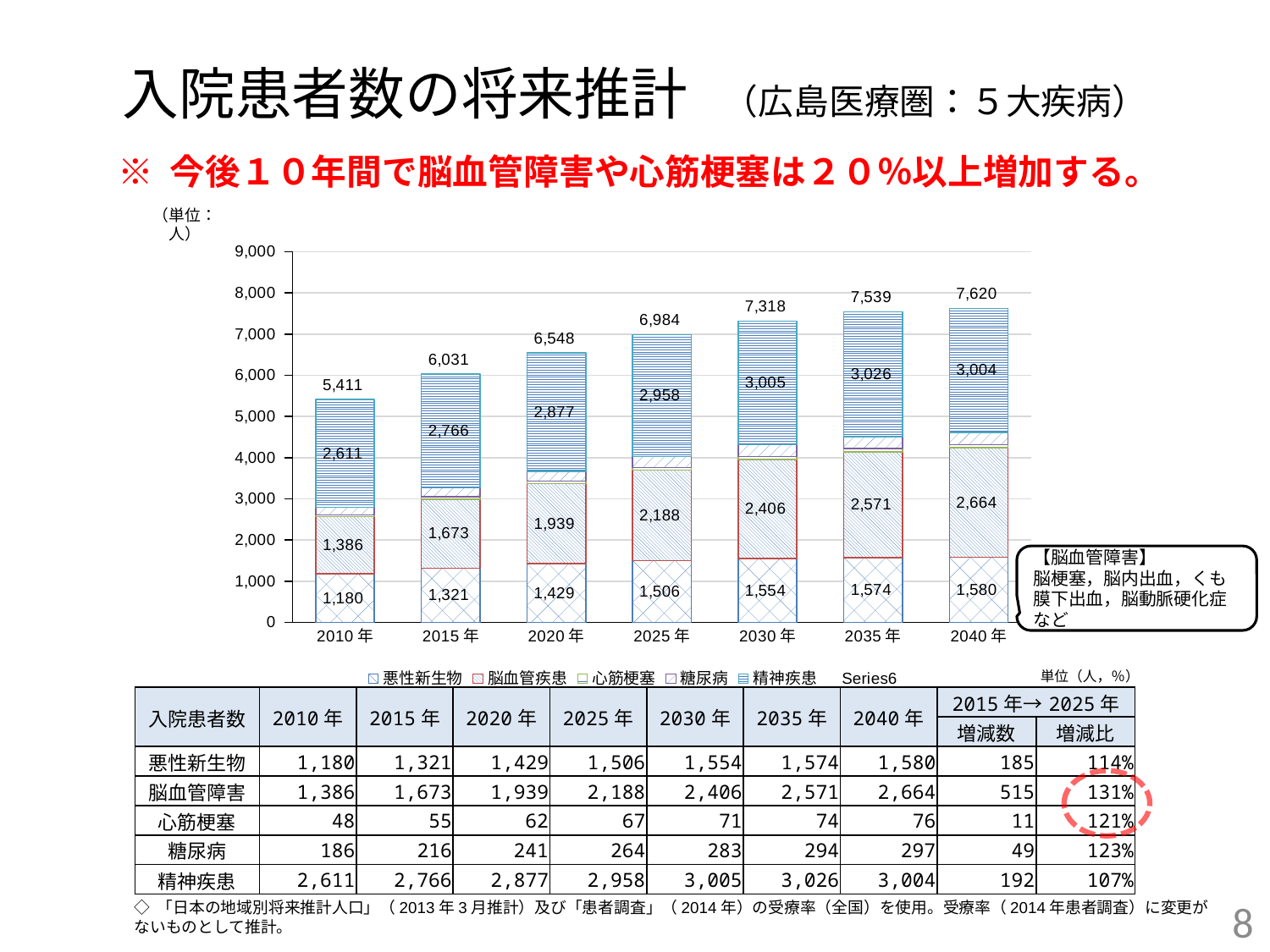

# 入院患者数の将来推計　（広島医療圏：５大疾病）
 ※ 今後１０年間で脳血管障害や心筋梗塞は２０％以上増加する。
（単位：人）

### Chart

| Category | 悪性新生物 | 脳血管疾患 | 心筋梗塞 | 糖尿病 | 精神疾患 |  |
|---|---|---|---|---|---|---|
| 2010年 | 1180.02811 | 1385.68564 | 48.32562 | 186.25468999999998 | 2611.05577 | 5411.34983 |
| 2015年 | 1320.7078500000002 | 1673.01788 | 55.22506 | 215.59323 | 2766.31575 | 6030.859770000001 |
| 2020年 | 1428.84794 | 1938.94696 | 61.627340000000004 | 241.05613 | 2877.05739 | 6547.53576 |
| 2025年 | 1506.07233 | 2188.1369799999998 | 66.72151 | 264.41513000000003 | 2958.47346 | 6983.81941 |
| 2030年 | 1553.5781900000002 | 2405.94762 | 70.95371 | 282.56169 | 3005.42929 | 7318.470499999999 |
| 2035年 | 1573.6022799999998 | 2571.46397 | 74.07932 | 294.24969 | 3025.70961 | 7539.104869999999 |
| 2040年 | 1579.99698 | 2663.5968199999998 | 75.65314000000001 | 297.02061 | 3004.00381 | 7620.27136 |
【脳血管障害】
脳梗塞，脳内出血，くも膜下出血，脳動脈硬化症など
単位（人，％）
| 入院患者数 | 2010年 | 2015年 | 2020年 | 2025年 | 2030年 | 2035年 | 2040年 | 2015年→2025年 |  |
| --- | --- | --- | --- | --- | --- | --- | --- | --- | --- |
|  |  |  |  |  |  |  |  | 増減数 | 増減比 |
| 悪性新生物 | 1,180 | 1,321 | 1,429 | 1,506 | 1,554 | 1,574 | 1,580 | 185 | 114% |
| 脳血管障害 | 1,386 | 1,673 | 1,939 | 2,188 | 2,406 | 2,571 | 2,664 | 515 | 131% |
| 心筋梗塞 | 48 | 55 | 62 | 67 | 71 | 74 | 76 | 11 | 121% |
| 糖尿病 | 186 | 216 | 241 | 264 | 283 | 294 | 297 | 49 | 123% |
| 精神疾患 | 2,611 | 2,766 | 2,877 | 2,958 | 3,005 | 3,026 | 3,004 | 192 | 107% |

◇ 「日本の地域別将来推計人口」（2013年3月推計）及び「患者調査」（2014年）の受療率（全国）を使用。受療率（2014年患者調査）に変更がないものとして推計。
8